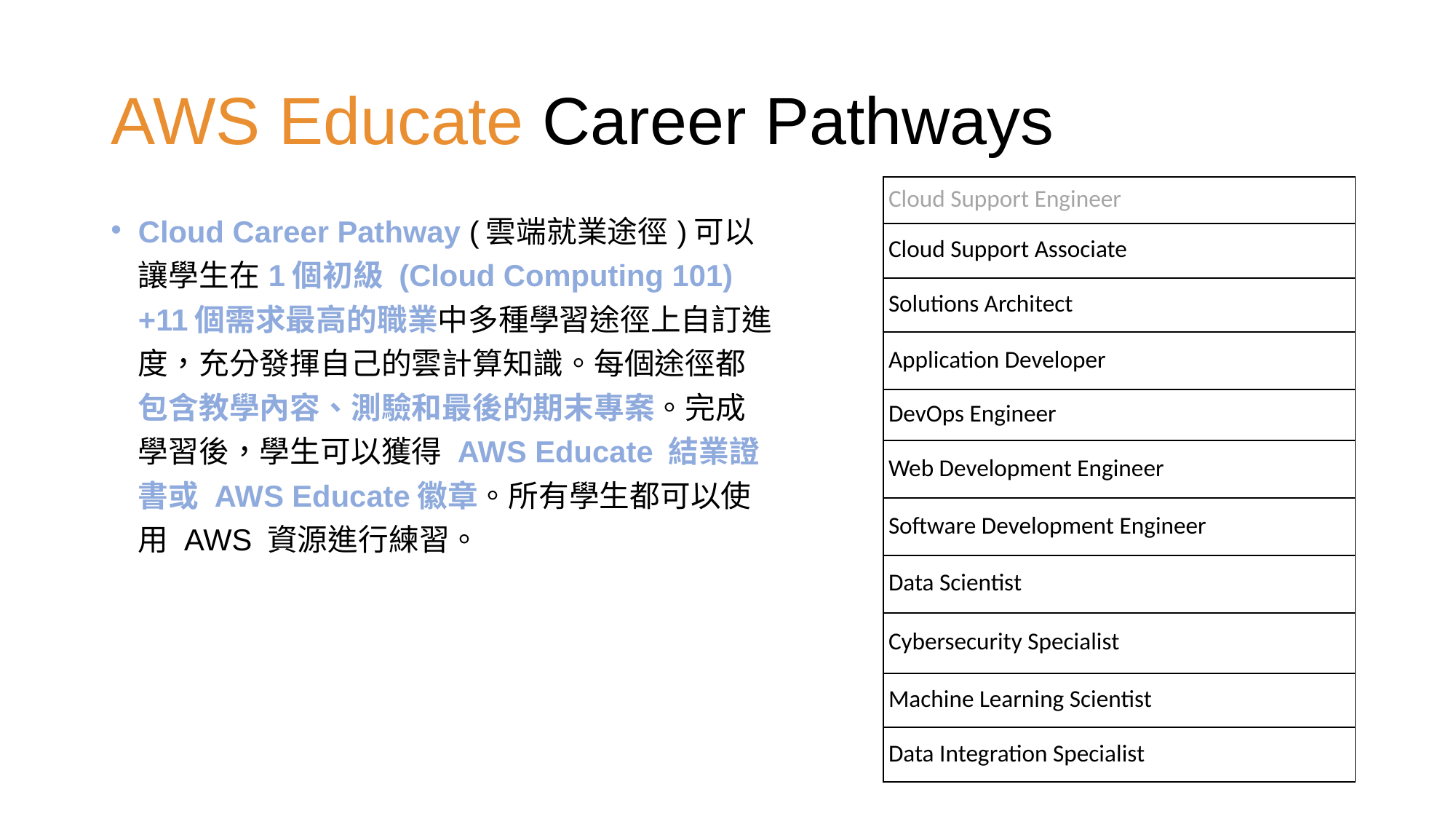

# AWS Educate Career Pathways
| Cloud Support Engineer |
| --- |
| Cloud Support Associate |
| Solutions Architect |
| Application Developer |
| DevOps Engineer |
| Web Development Engineer |
| Software Development Engineer |
| Data Scientist |
| Cybersecurity Specialist |
| Machine Learning Scientist |
| Data Integration Specialist |
Cloud Career Pathway (雲端就業途徑)可以讓學生在1個初級 (Cloud Computing 101) +11個需求最高的職業中多種學習途徑上自訂進度，充分發揮自己的雲計算知識。每個途徑都包含教學內容、測驗和最後的期末專案。完成學習後，學生可以獲得 AWS Educate 結業證書或 AWS Educate徽章。所有學生都可以使用 AWS 資源進行練習。